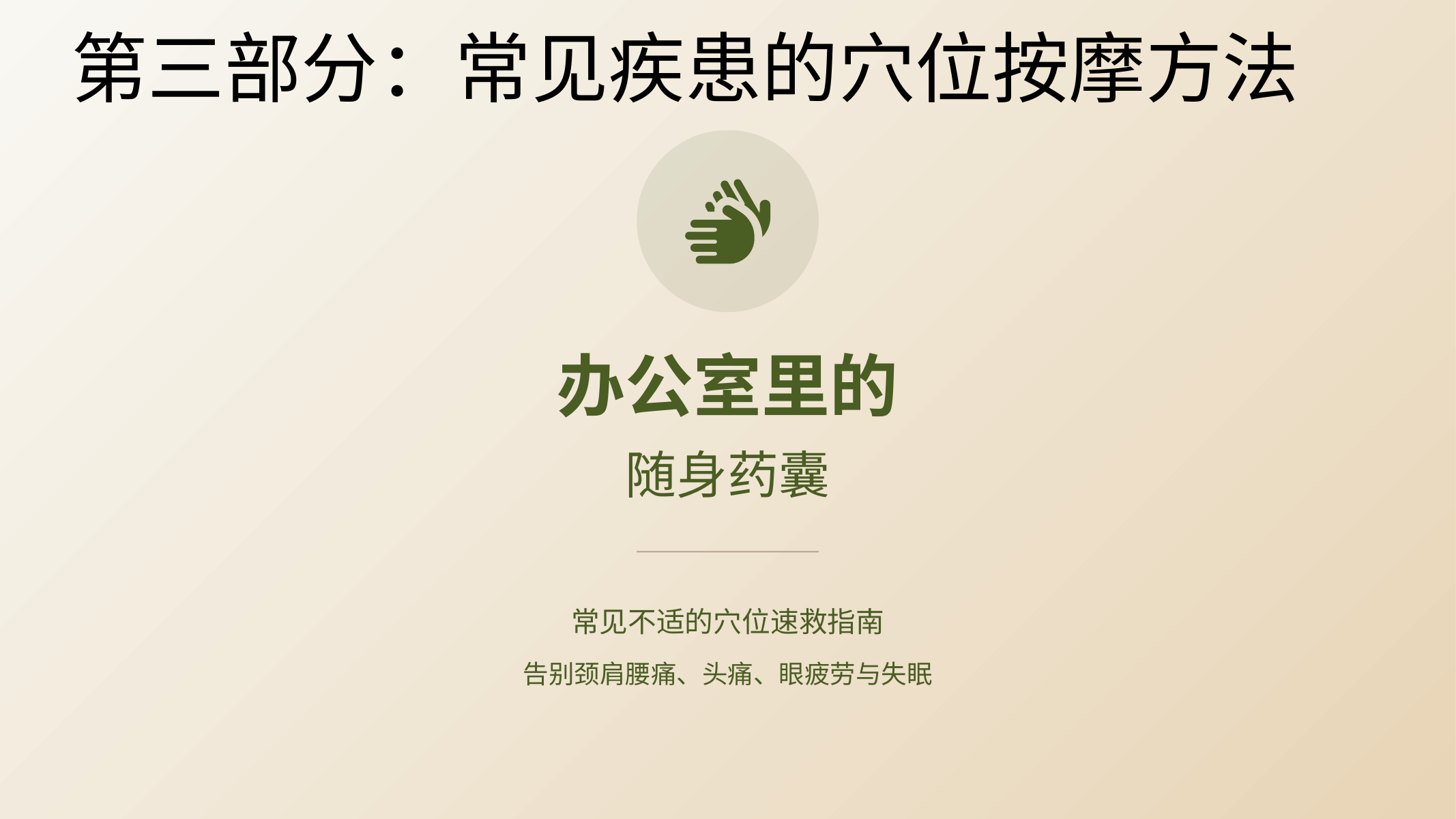

第三部分：常见疾患的穴位按摩方法

办公室里的
随身药囊

常见不适的穴位速救指南
告别颈肩腰痛、头痛、眼疲劳与失眠